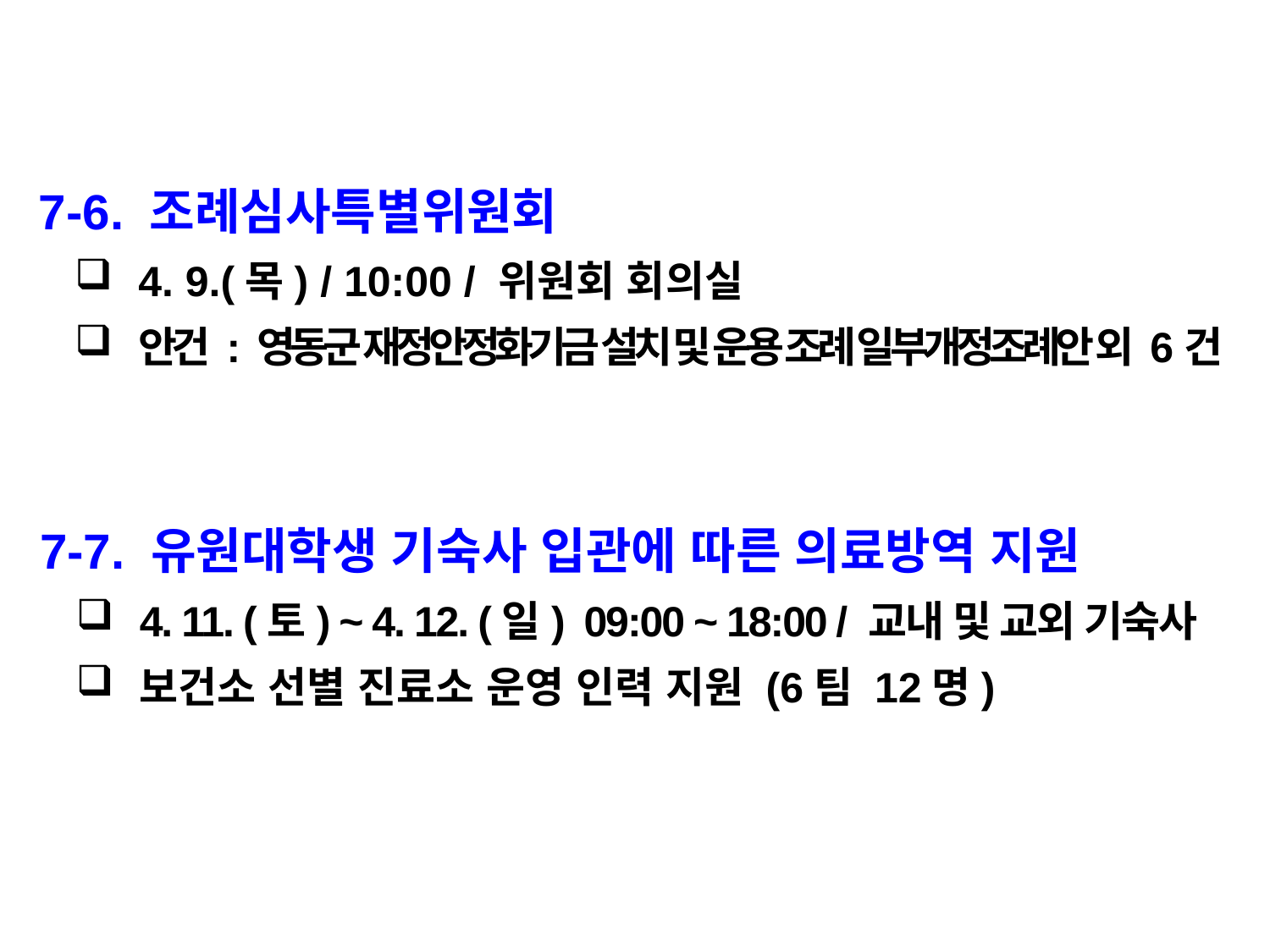

7-6. 조례심사특별위원회
4. 9.(목) / 10:00 / 위원회 회의실
안건 : 영동군 재정안정화기금 설치 및 운용 조례 일부개정조례안 외 6건
  7-7. 유원대학생 기숙사 입관에 따른 의료방역 지원
4. 11. (토) ~ 4. 12. (일)  09:00 ~ 18:00 / 교내 및 교외 기숙사
보건소 선별 진료소 운영 인력 지원 (6팀 12명)